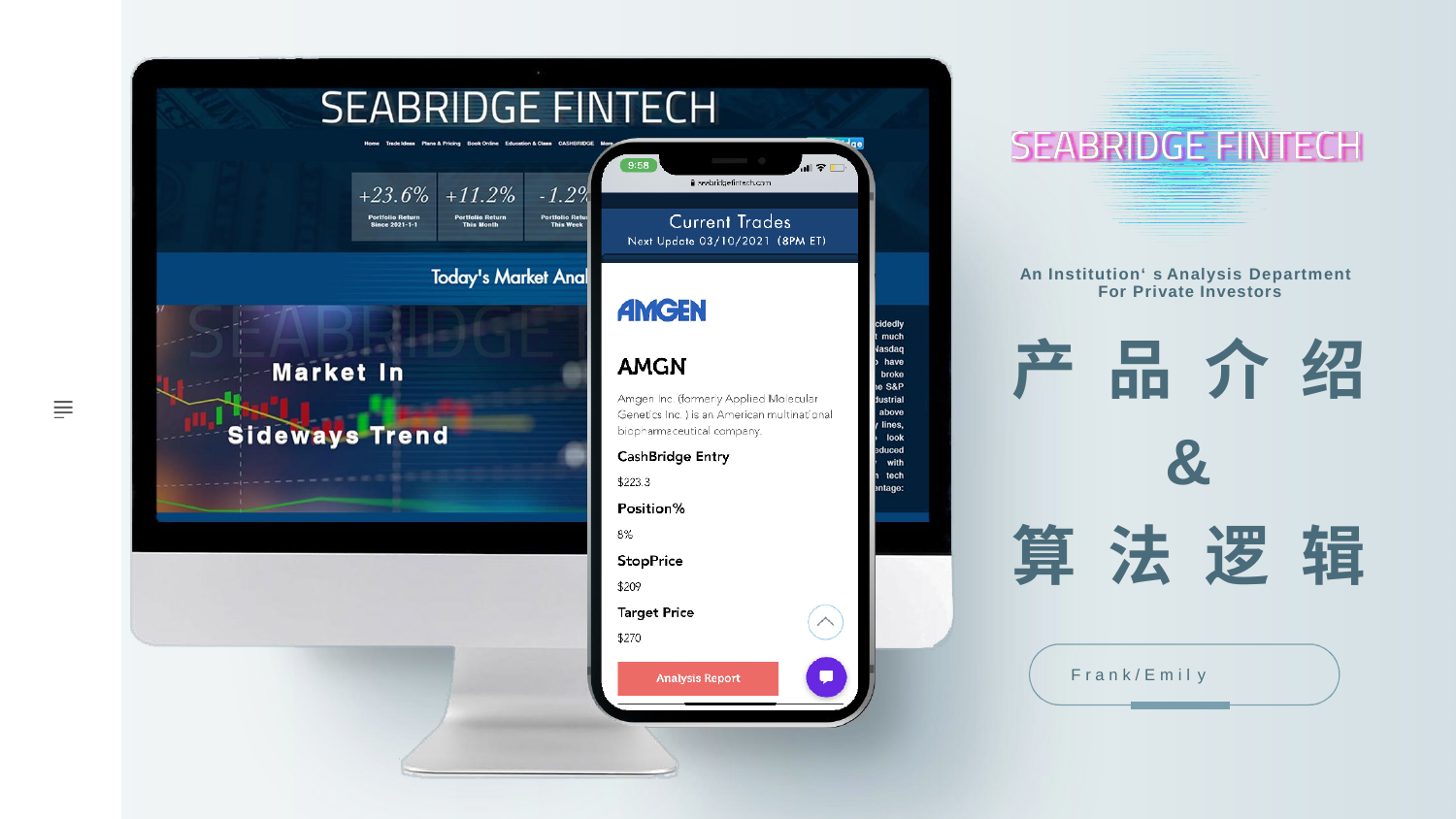

An Institution‘ s Analysis Department  For Private Investors
产	品	介	绍
&
算	法	逻	辑
F r a n k / E m i l y